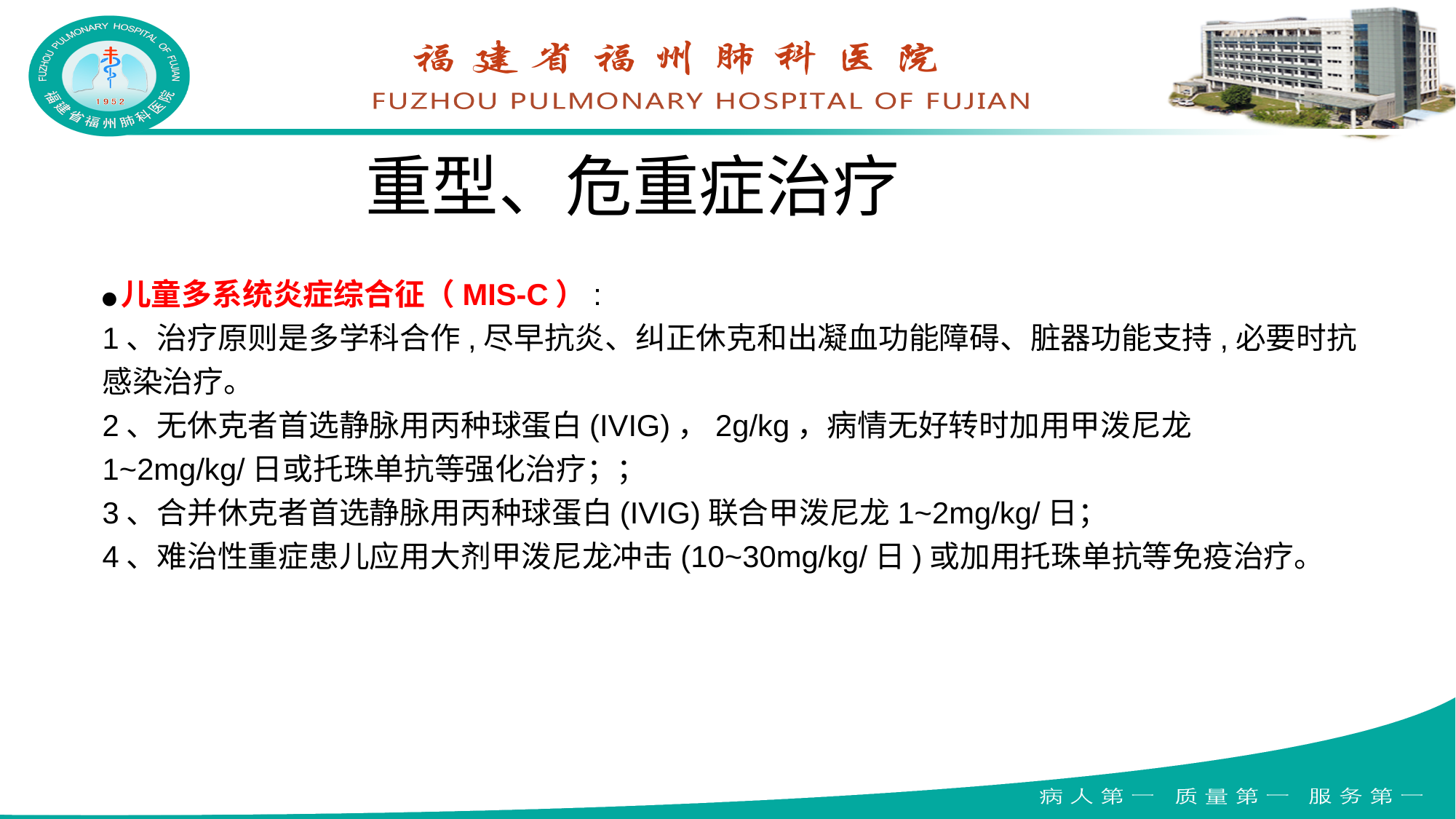

重型、危重症治疗
●儿童多系统炎症综合征（MIS-C）:
1、治疗原则是多学科合作,尽早抗炎、纠正休克和出凝血功能障碍、脏器功能支持,必要时抗感染治疗。
2、无休克者首选静脉用丙种球蛋白(IVIG)，2g/kg，病情无好转时加用甲泼尼龙 1~2mg/kg/日或托珠单抗等强化治疗；；
3、合并休克者首选静脉用丙种球蛋白(IVIG)联合甲泼尼龙1~2mg/kg/日；
4、难治性重症患儿应用大剂甲泼尼龙冲击(10~30mg/kg/日)或加用托珠单抗等免疫治疗。